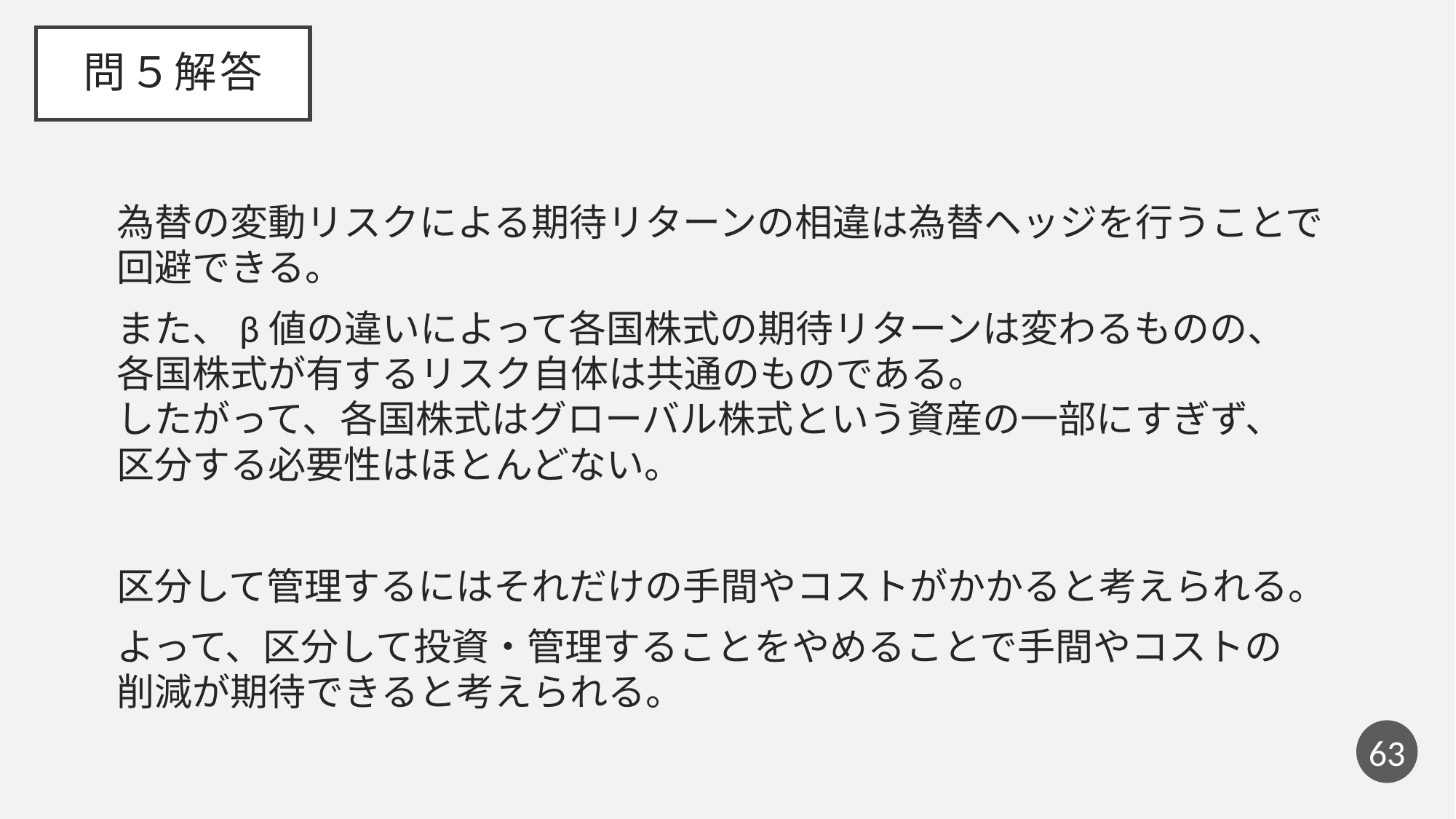

# 問５解答
為替の変動リスクによる期待リターンの相違は為替ヘッジを行うことで回避できる。
また、β値の違いによって各国株式の期待リターンは変わるものの、
各国株式が有するリスク自体は共通のものである。
したがって、各国株式はグローバル株式という資産の一部にすぎず、
区分する必要性はほとんどない。

区分して管理するにはそれだけの手間やコストがかかると考えられる。
よって、区分して投資・管理することをやめることで手間やコストの
削減が期待できると考えられる。
63